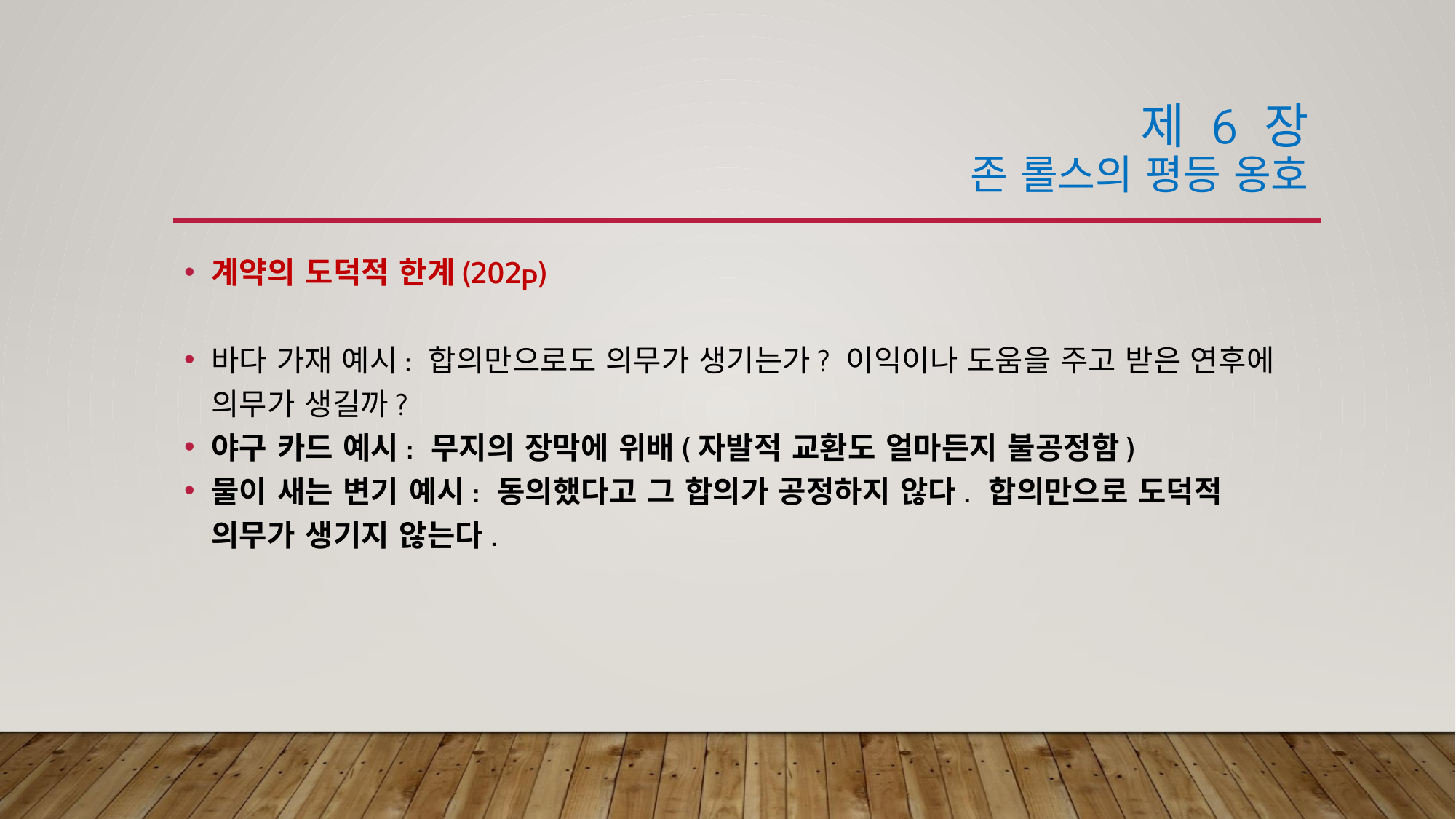

# 제 6 장 존 롤스의 평등 옹호
계약의 도덕적 한계(202p)

바다 가재 예시: 합의만으로도 의무가 생기는가? 이익이나 도움을 주고 받은 연후에 의무가 생길까?
야구 카드 예시: 무지의 장막에 위배(자발적 교환도 얼마든지 불공정함)
물이 새는 변기 예시: 동의했다고 그 합의가 공정하지 않다. 합의만으로 도덕적 의무가 생기지 않는다.